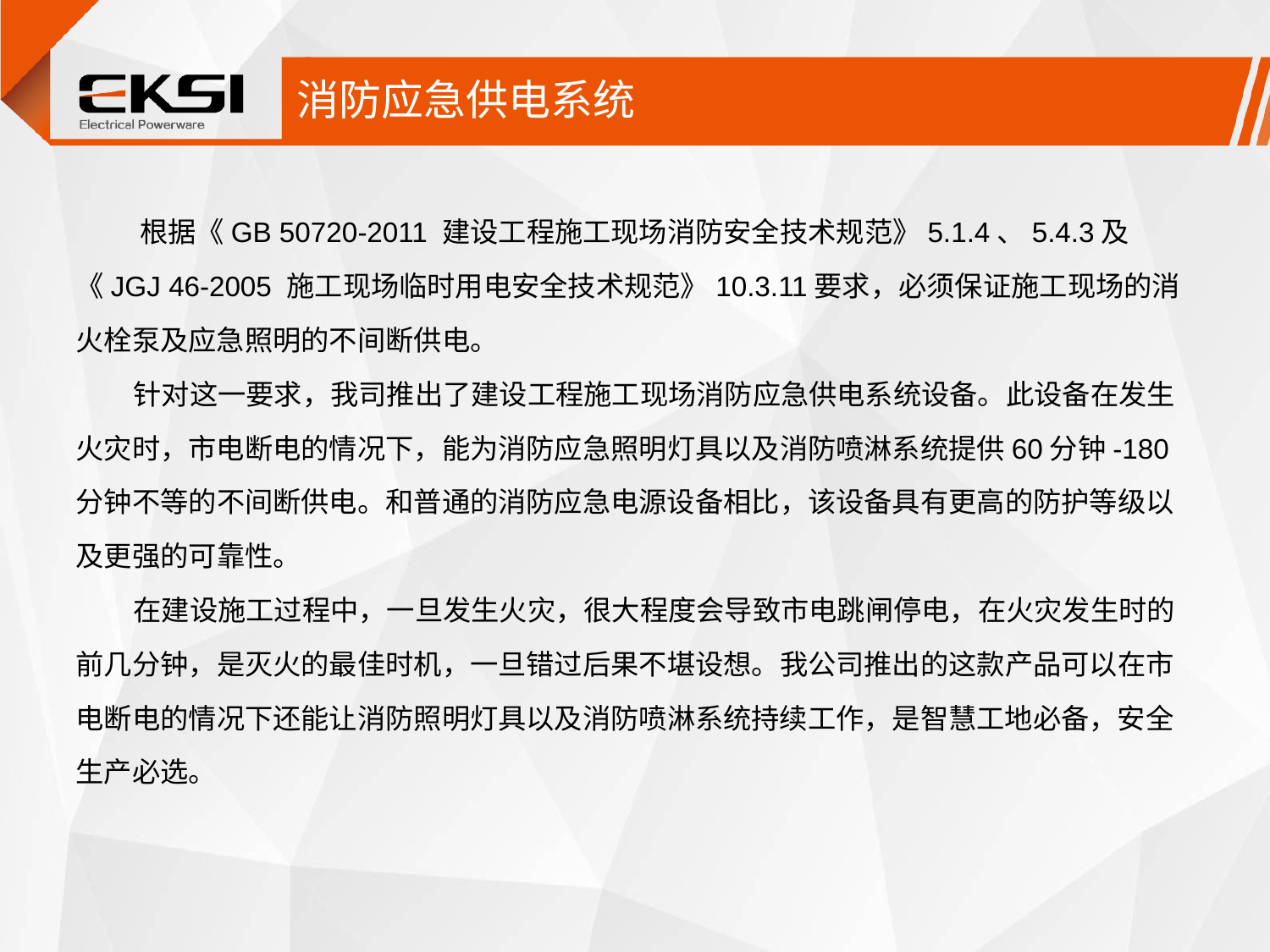

# 消防应急供电系统
         根据《GB 50720-2011 建设工程施工现场消防安全技术规范》5.1.4、5.4.3及《JGJ 46-2005 施工现场临时用电安全技术规范》10.3.11要求，必须保证施工现场的消火栓泵及应急照明的不间断供电。
        针对这一要求，我司推出了建设工程施工现场消防应急供电系统设备。此设备在发生火灾时，市电断电的情况下，能为消防应急照明灯具以及消防喷淋系统提供60分钟-180分钟不等的不间断供电。和普通的消防应急电源设备相比，该设备具有更高的防护等级以及更强的可靠性。
        在建设施工过程中，一旦发生火灾，很大程度会导致市电跳闸停电，在火灾发生时的前几分钟，是灭火的最佳时机，一旦错过后果不堪设想。我公司推出的这款产品可以在市电断电的情况下还能让消防照明灯具以及消防喷淋系统持续工作，是智慧工地必备，安全生产必选。